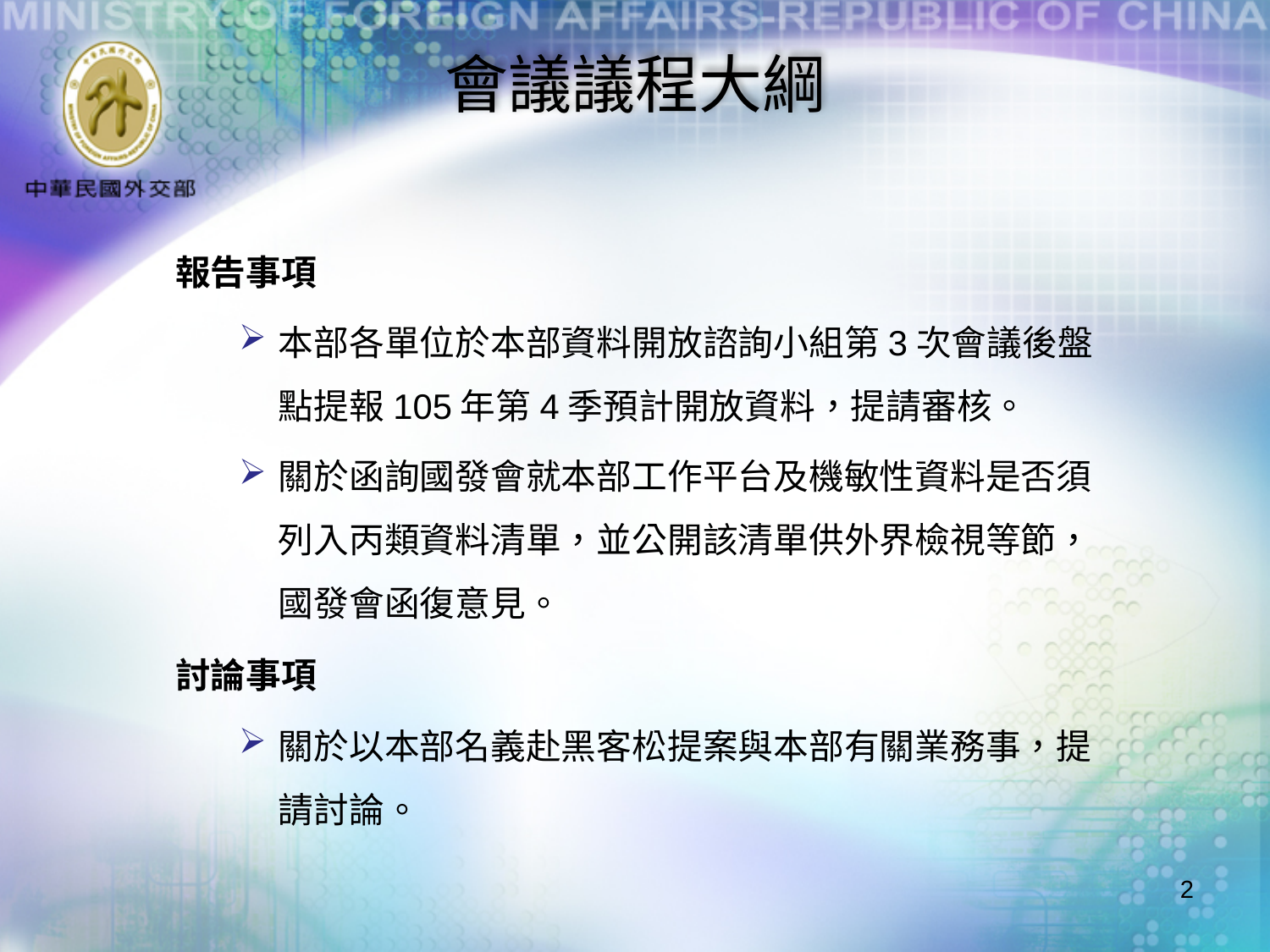

會議議程大綱

報告事項
本部各單位於本部資料開放諮詢小組第3次會議後盤點提報105年第4季預計開放資料，提請審核。
關於函詢國發會就本部工作平台及機敏性資料是否須列入丙類資料清單，並公開該清單供外界檢視等節，國發會函復意見。

討論事項
關於以本部名義赴黑客松提案與本部有關業務事，提請討論。
2